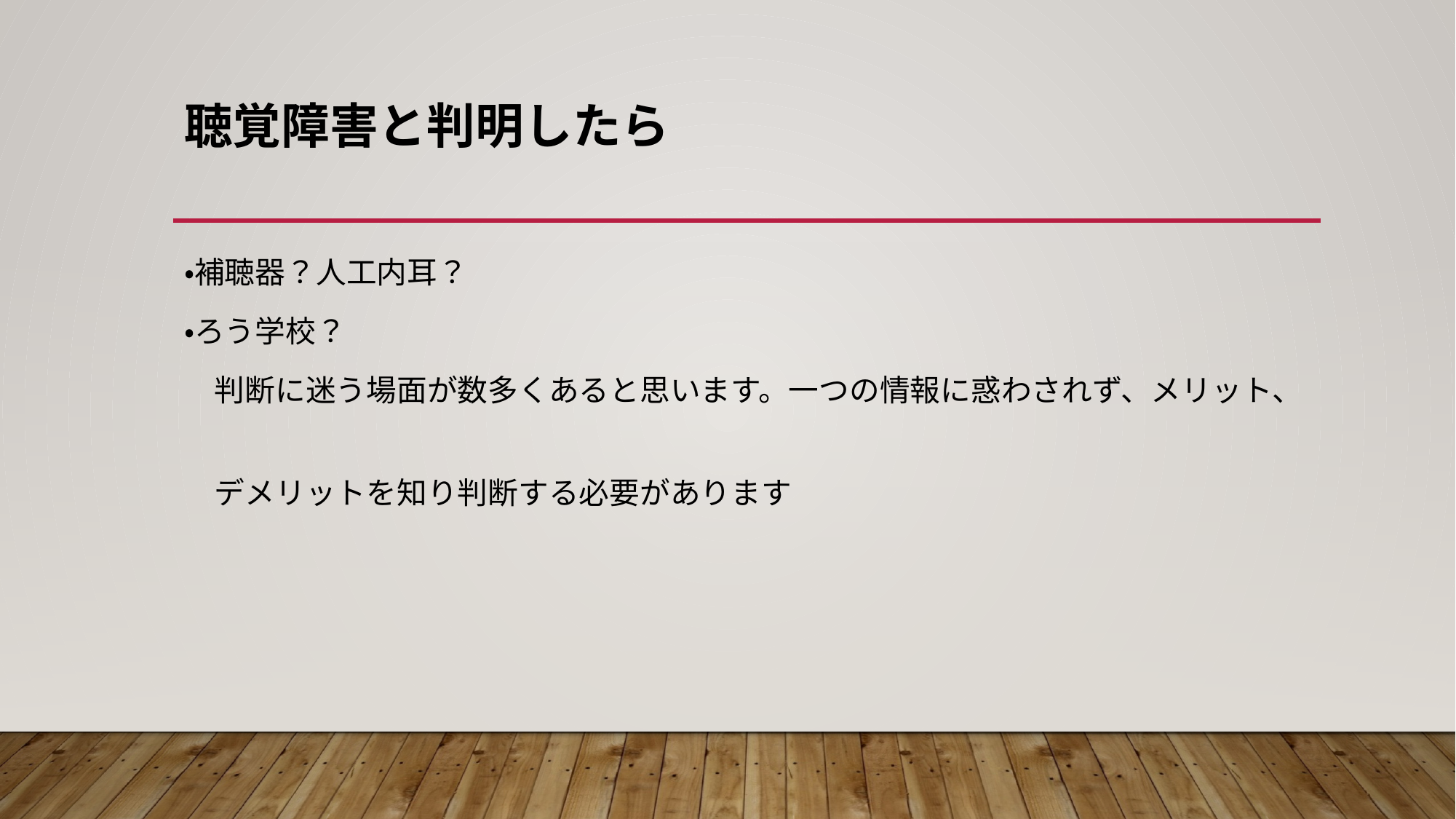

# 聴覚障害と判明したら
・補聴器？人工内耳？
・ろう学校？
　判断に迷う場面が数多くあると思います。一つの情報に惑わされず、メリット、
　デメリットを知り判断する必要があります